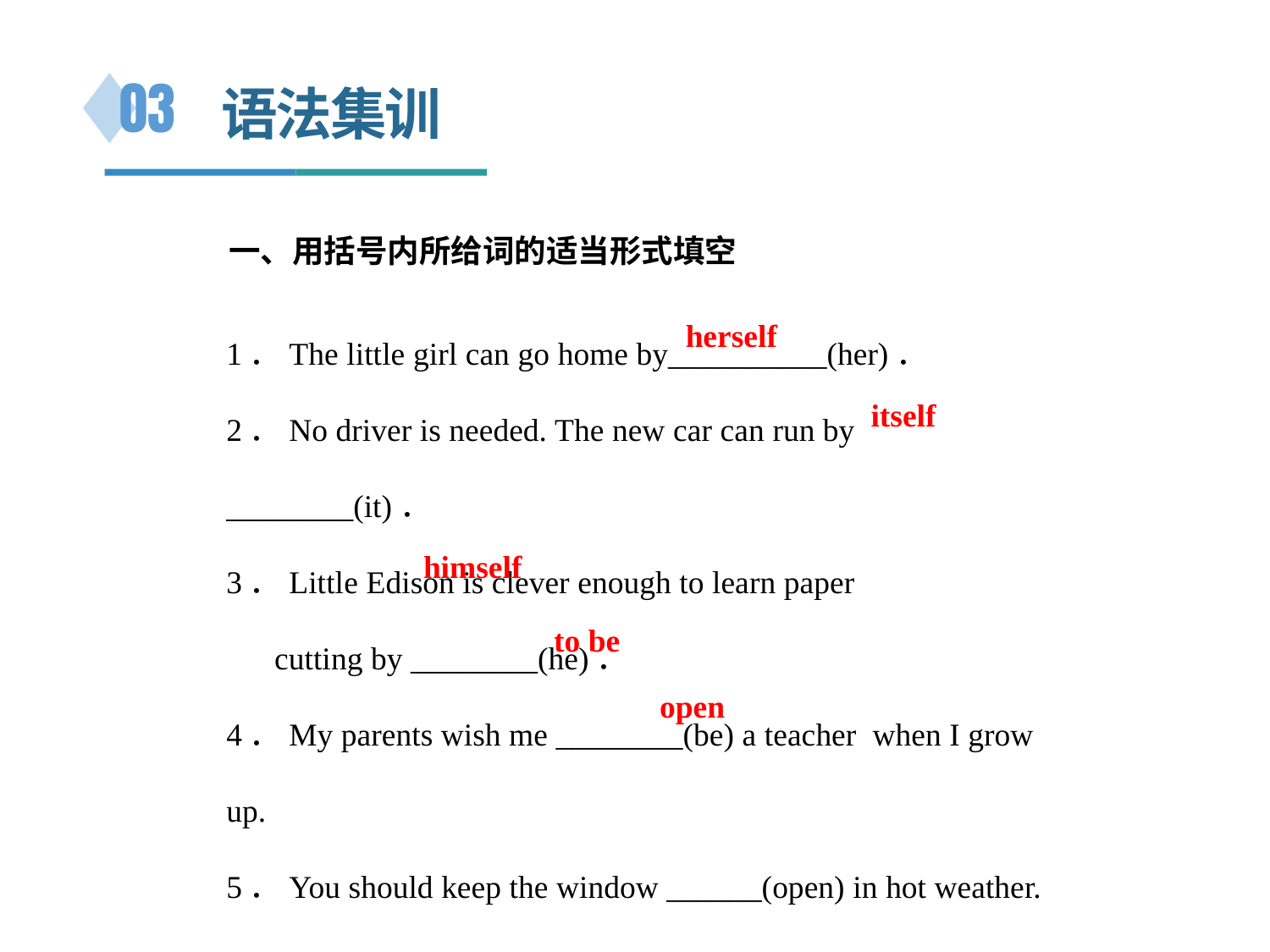

语法集训
03

一、用括号内所给词的适当形式填空
1．The little girl can go home by__________(her)．
2．No driver is needed. The new car can run by ________(it)．
3．Little Edison is clever enough to learn paper­
      cutting by ________(he)．
4．My parents wish me ________(be) a teacher  when I grow up.
5．You should keep the window ______(open) in hot weather.
herself
itself
  himself
to be
open